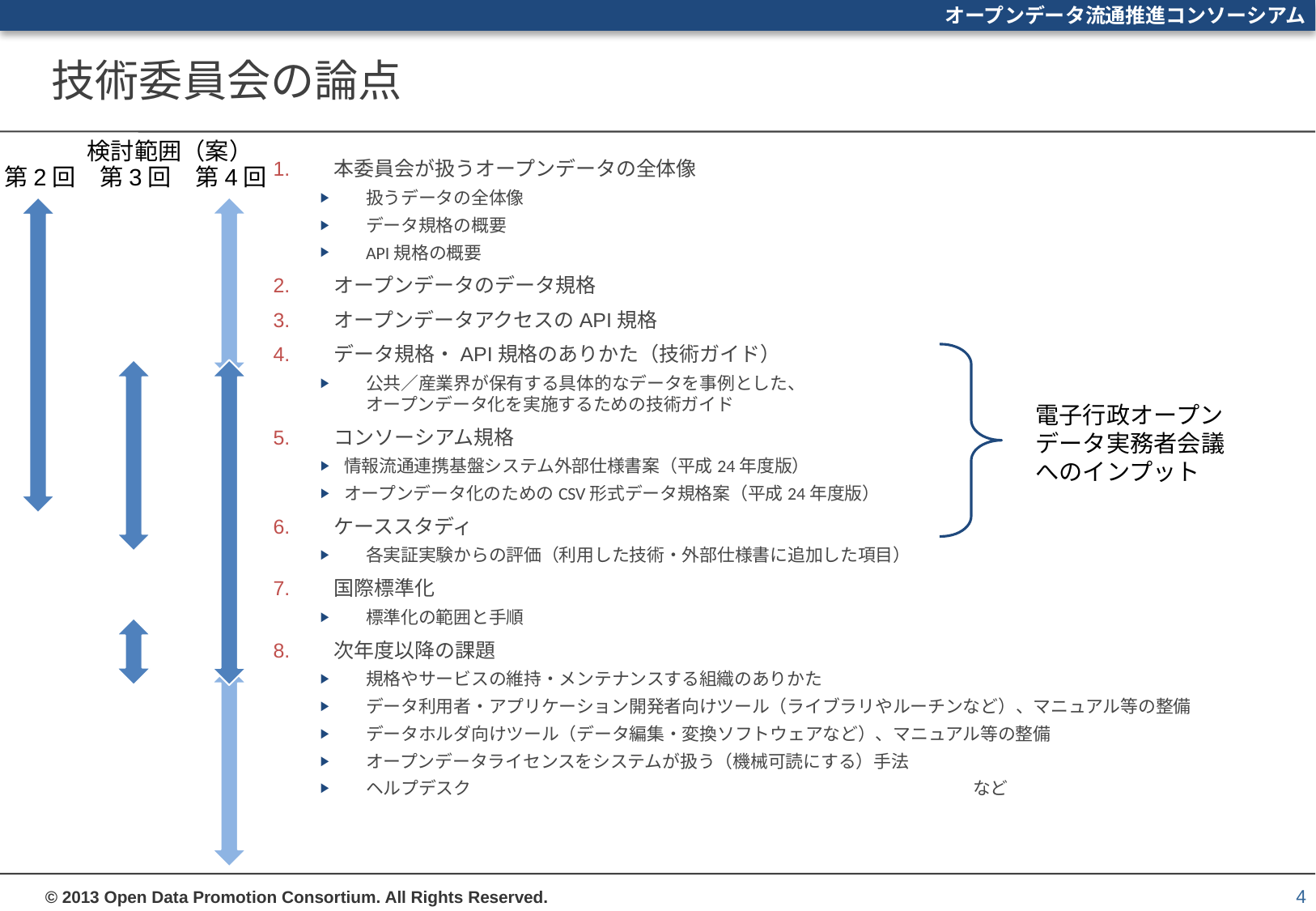

# 技術委員会の論点
検討範囲（案）
本委員会が扱うオープンデータの全体像
扱うデータの全体像
データ規格の概要
API規格の概要
オープンデータのデータ規格
オープンデータアクセスのAPI規格
データ規格・API規格のありかた（技術ガイド）
公共／産業界が保有する具体的なデータを事例とした、
オープンデータ化を実施するための技術ガイド
コンソーシアム規格
情報流通連携基盤システム外部仕様書案（平成24年度版）
オープンデータ化のためのCSV形式データ規格案（平成24年度版）
ケーススタディ
各実証実験からの評価（利用した技術・外部仕様書に追加した項目）
国際標準化
標準化の範囲と手順
次年度以降の課題
規格やサービスの維持・メンテナンスする組織のありかた
データ利用者・アプリケーション開発者向けツール（ライブラリやルーチンなど）、マニュアル等の整備
データホルダ向けツール（データ編集・変換ソフトウェアなど）、マニュアル等の整備
オープンデータライセンスをシステムが扱う（機械可読にする）手法
ヘルプデスク					など

第2回
第3回
第4回

電子行政オープン
データ実務者会議
へのインプット

4